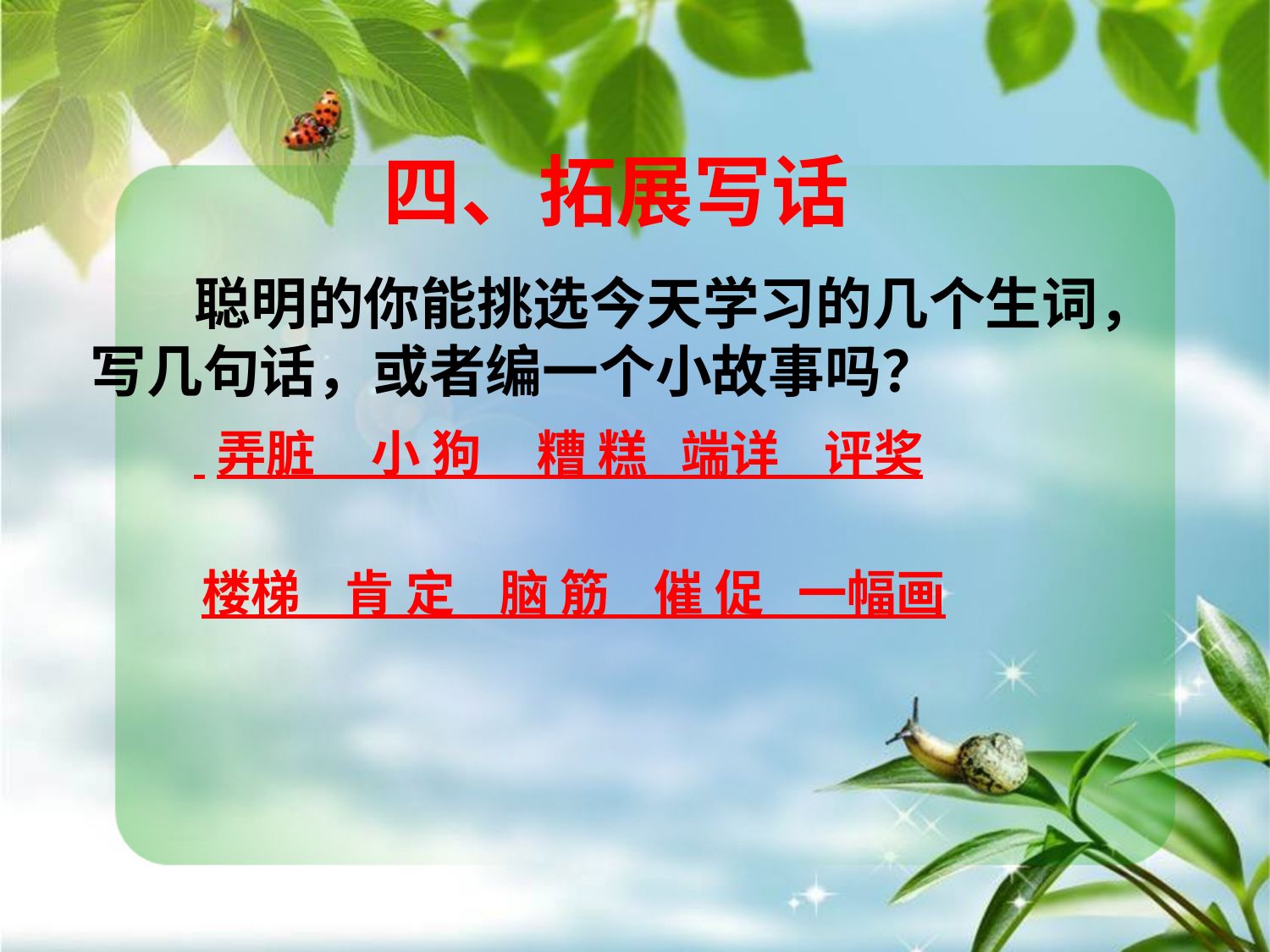

# 四、拓展写话

        聪明的你能挑选今天学习的几个生词，     写几句话，或者编一个小故事吗？
          弄脏     小 狗     糟 糕   端详    评奖

          楼梯    肯 定    脑 筋    催 促   一幅画